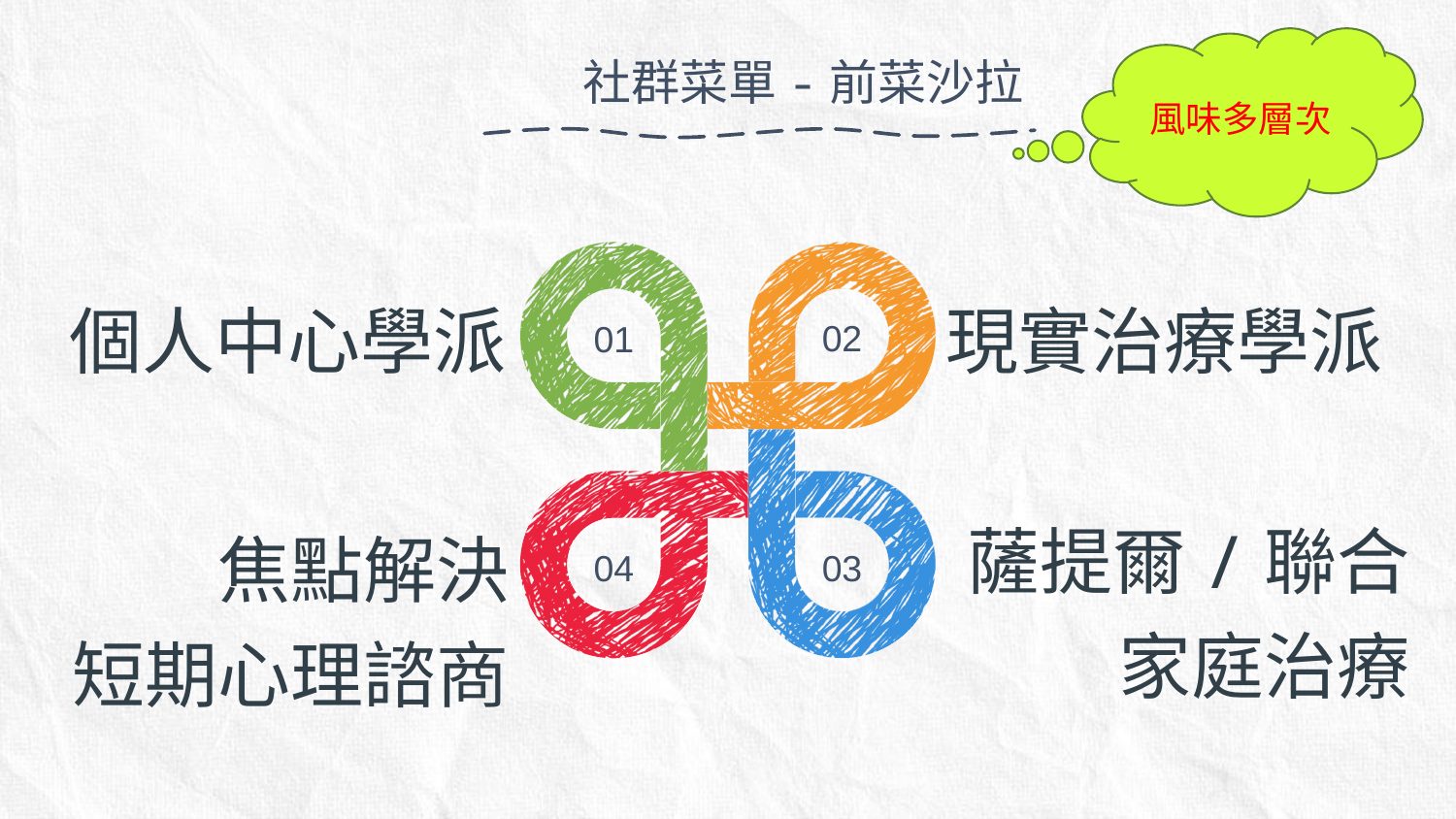

風味多層次
社群菜單-前菜沙拉

02
01

04
03
個人中心學派
現實治療學派
薩提爾/聯合家庭治療
焦點解決
短期心理諮商